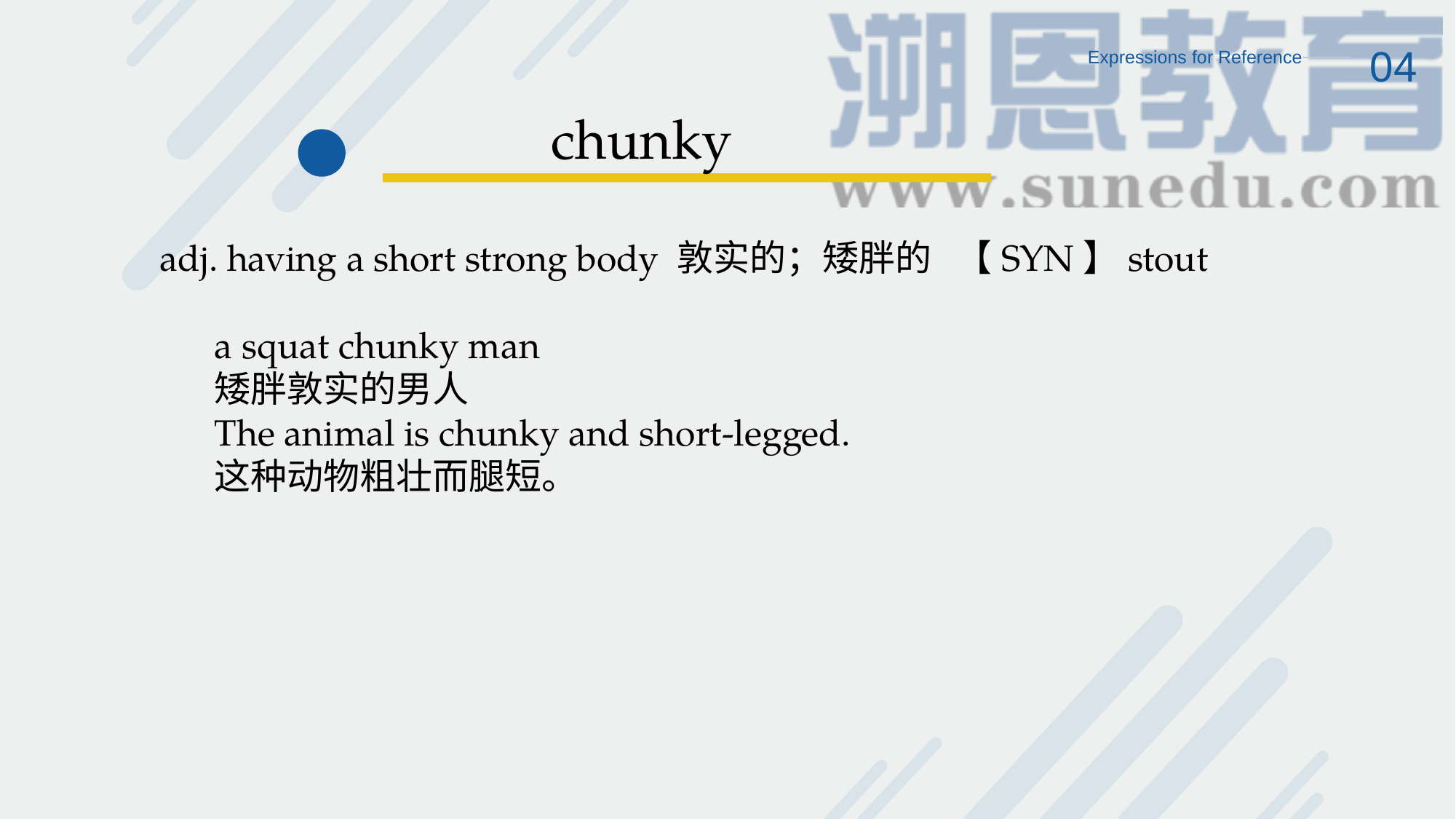

04
Expressions for Reference
chunky

adj. having a short strong body 敦实的；矮胖的   【SYN】stout

a squat chunky man
矮胖敦实的男人
The animal is chunky and short-legged.
这种动物粗壮而腿短。